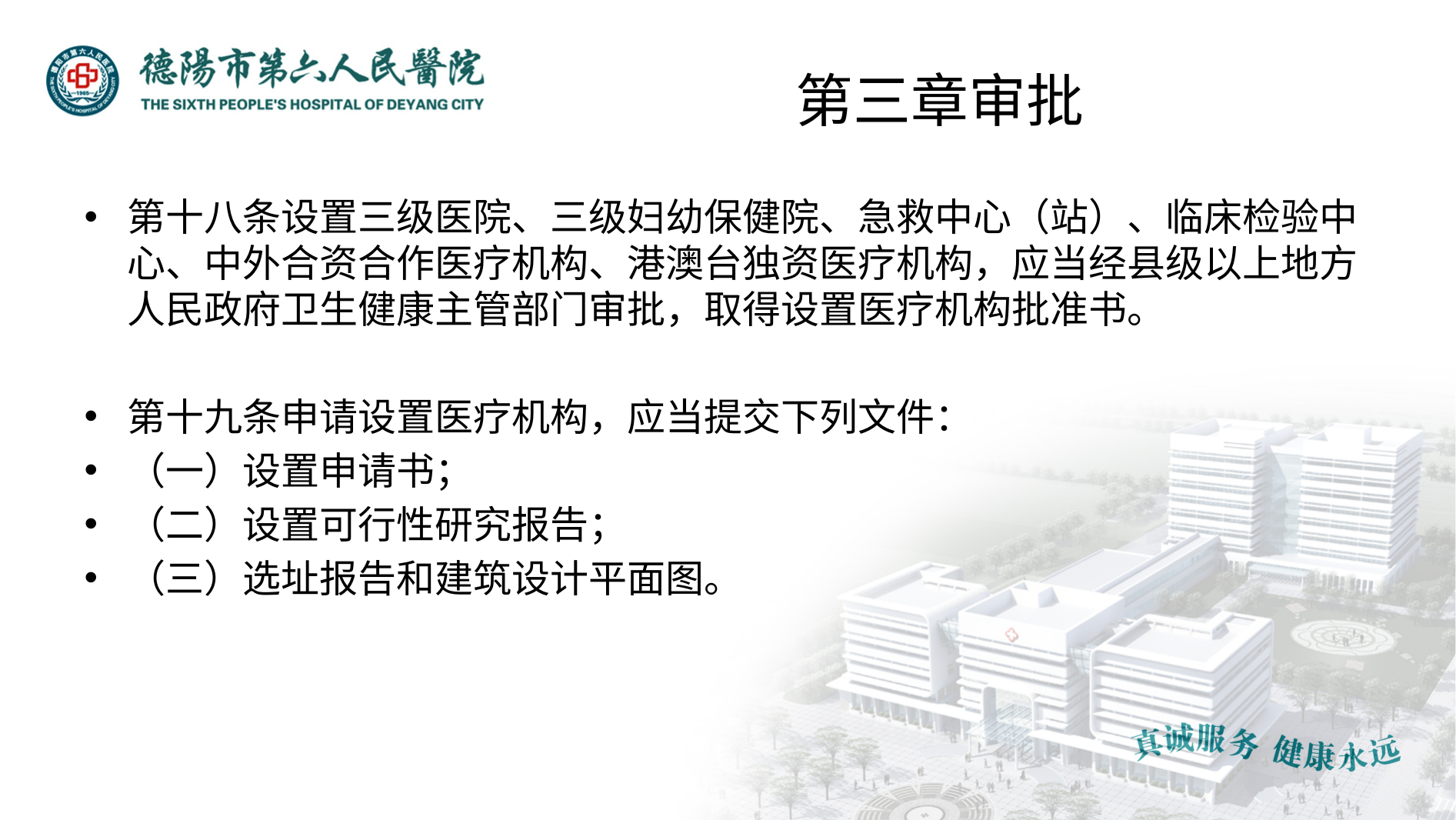

# 第三章审批
第十八条设置三级医院、三级妇幼保健院、急救中心（站）、临床检验中心、中外合资合作医疗机构、港澳台独资医疗机构，应当经县级以上地方人民政府卫生健康主管部门审批，取得设置医疗机构批准书。

第十九条申请设置医疗机构，应当提交下列文件：
（一）设置申请书；
（二）设置可行性研究报告；
（三）选址报告和建筑设计平面图。